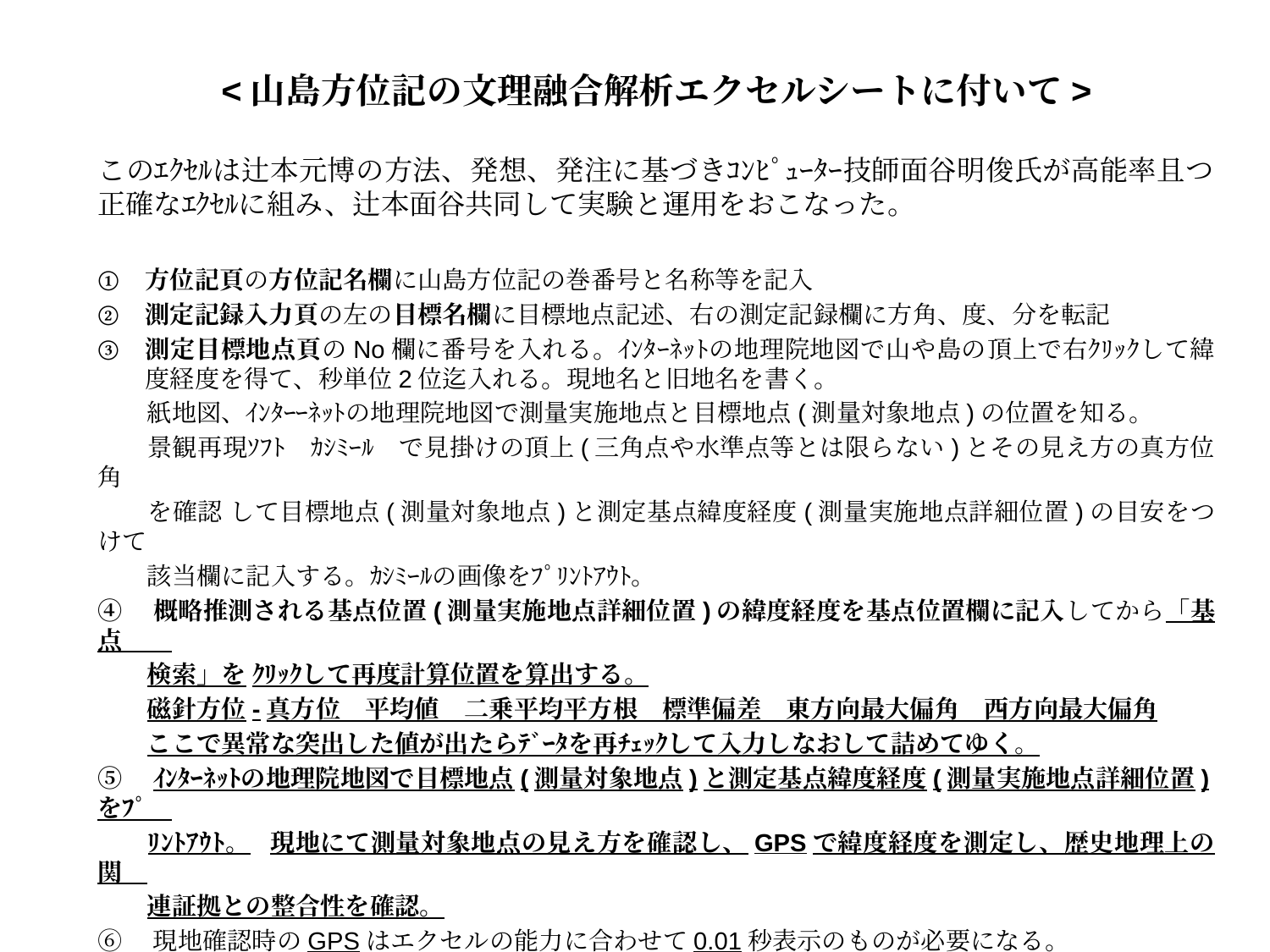

# <山島方位記の文理融合解析エクセルシートに付いて>
このｴｸｾﾙは辻本元博の方法、発想、発注に基づきｺﾝﾋﾟｭｰﾀｰ技師面谷明俊氏が高能率且つ正確なｴｸｾﾙに組み、辻本面谷共同して実験と運用をおこなった。

方位記頁の方位記名欄に山島方位記の巻番号と名称等を記入
測定記録入力頁の左の目標名欄に目標地点記述、右の測定記録欄に方角、度、分を転記
測定目標地点頁のNo欄に番号を入れる。ｲﾝﾀｰﾈｯﾄの地理院地図で山や島の頂上で右ｸﾘｯｸして緯度経度を得て、秒単位2位迄入れる。現地名と旧地名を書く。
　　紙地図、ｲﾝﾀｰｰﾈｯﾄの地理院地図で測量実施地点と目標地点(測量対象地点)の位置を知る。
　　景観再現ｿﾌﾄ　ｶｼﾐｰﾙ　で見掛けの頂上(三角点や水準点等とは限らない)とその見え方の真方位角
　　を確認 して目標地点(測量対象地点)と測定基点緯度経度(測量実施地点詳細位置)の目安をつけて
　　該当欄に記入する。ｶｼﾐｰﾙの画像をﾌﾟﾘﾝﾄｱｳﾄ。
④　概略推測される基点位置(測量実施地点詳細位置)の緯度経度を基点位置欄に記入してから「基点
　　検索」を ｸﾘｯｸして再度計算位置を算出する。
　　磁針方位-真方位　平均値　二乗平均平方根　標準偏差　東方向最大偏角　西方向最大偏角
　　ここで異常な突出した値が出たらﾃﾞｰﾀを再ﾁｪｯｸして入力しなおして詰めてゆく。
⑤　ｲﾝﾀｰﾈｯﾄの地理院地図で目標地点(測量対象地点)と測定基点緯度経度(測量実施地点詳細位置)をﾌﾟ
　　ﾘﾝﾄｱｳﾄ。   現地にて測量対象地点の見え方を確認し、GPSで緯度経度を測定し、歴史地理上の関
　　連証拠との整合性を確認。
⑥　現地確認時のGPSはエクセルの能力に合わせて0.01秒表示のものが必要になる。